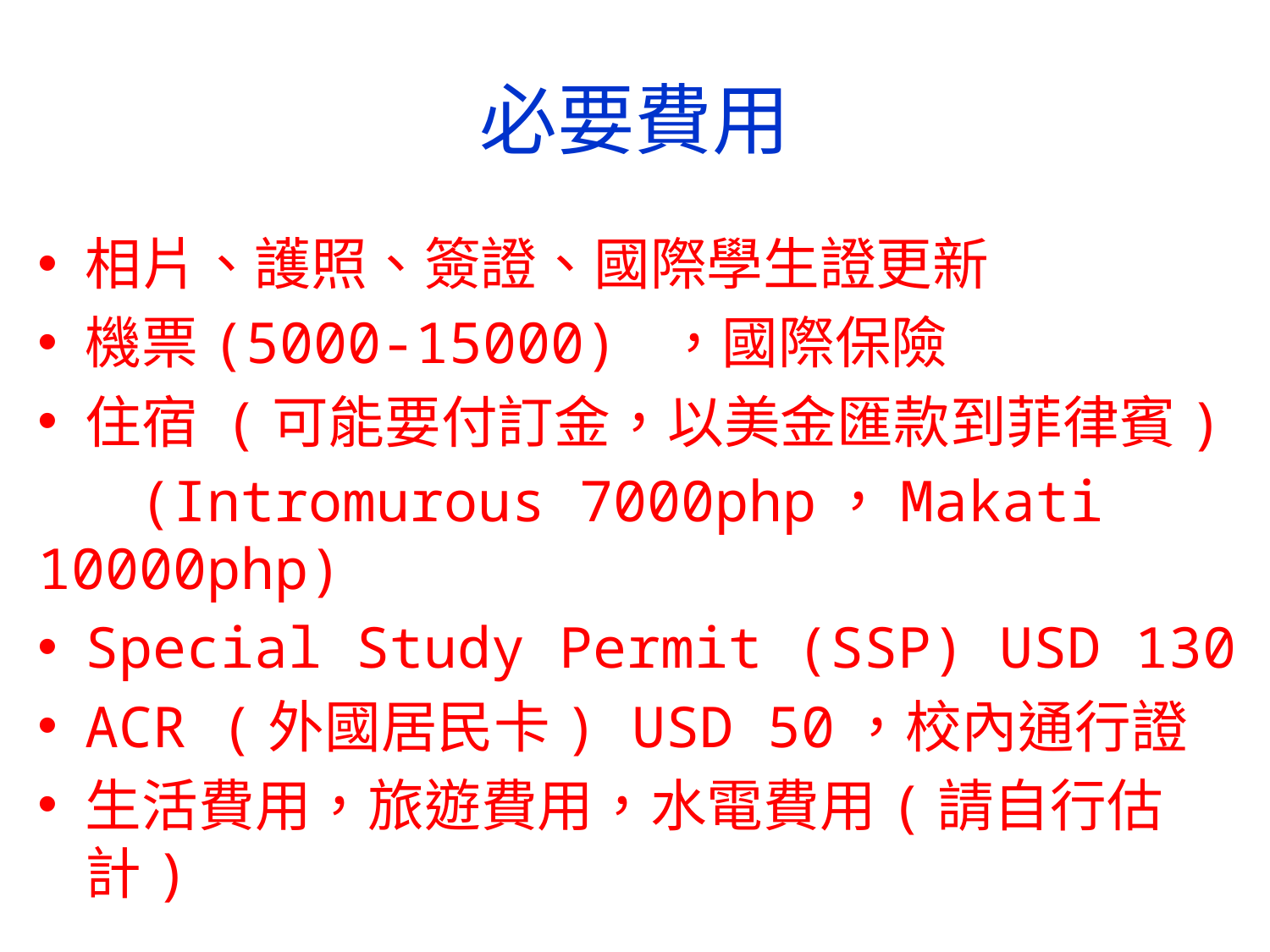

# 必要費用
相片、護照、簽證、國際學生證更新
機票(5000-15000) ，國際保險
住宿 (可能要付訂金，以美金匯款到菲律賓)
   (Intromurous 7000php，Makati 10000php)
Special Study Permit (SSP) USD 130
ACR (外國居民卡) USD 50，校內通行證
生活費用，旅遊費用，水電費用(請自行估計)